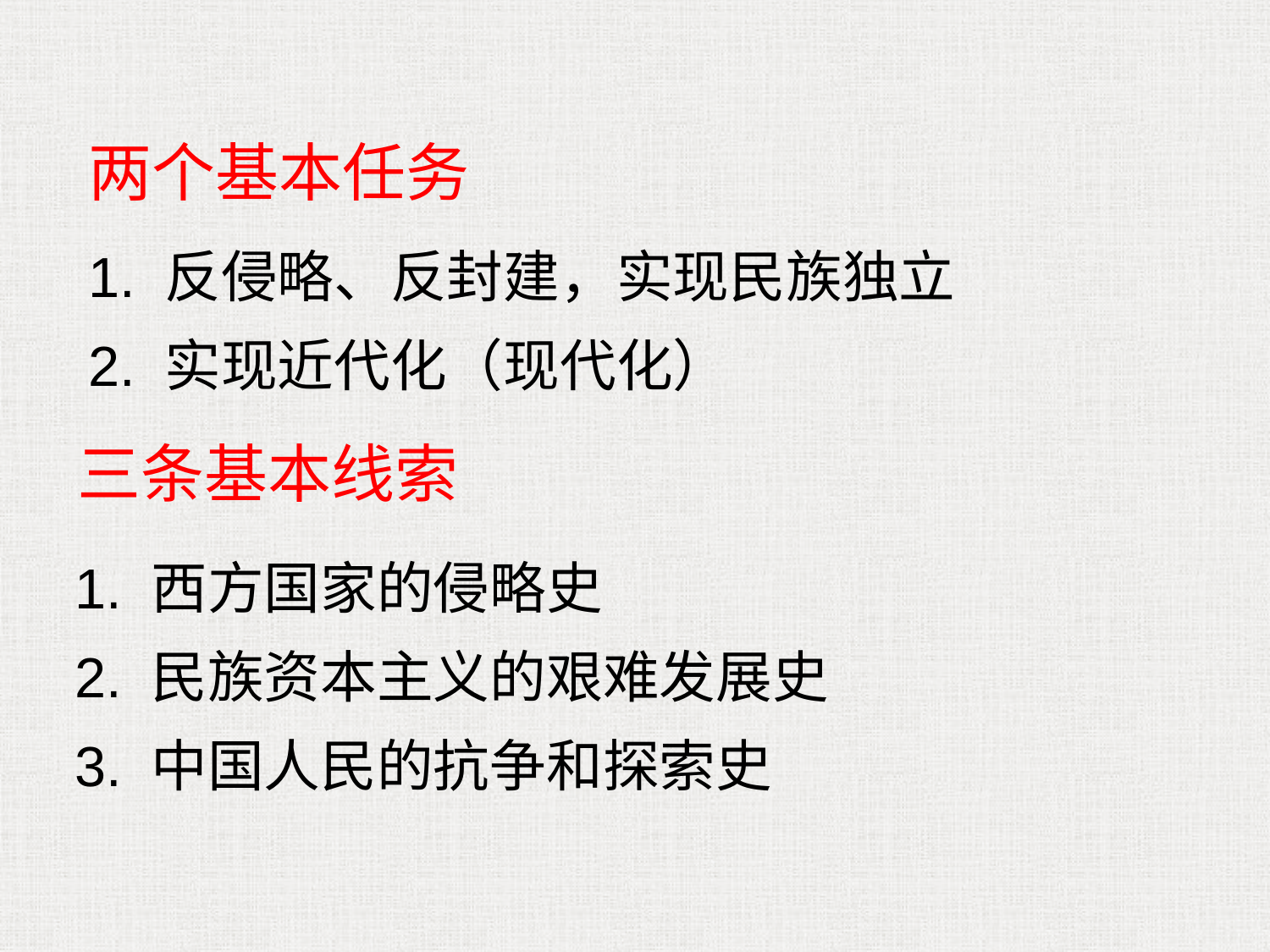

两个基本任务

1. 反侵略、反封建，实现民族独立
2. 实现近代化（现代化）
三条基本线索
1. 西方国家的侵略史
2. 民族资本主义的艰难发展史
3. 中国人民的抗争和探索史